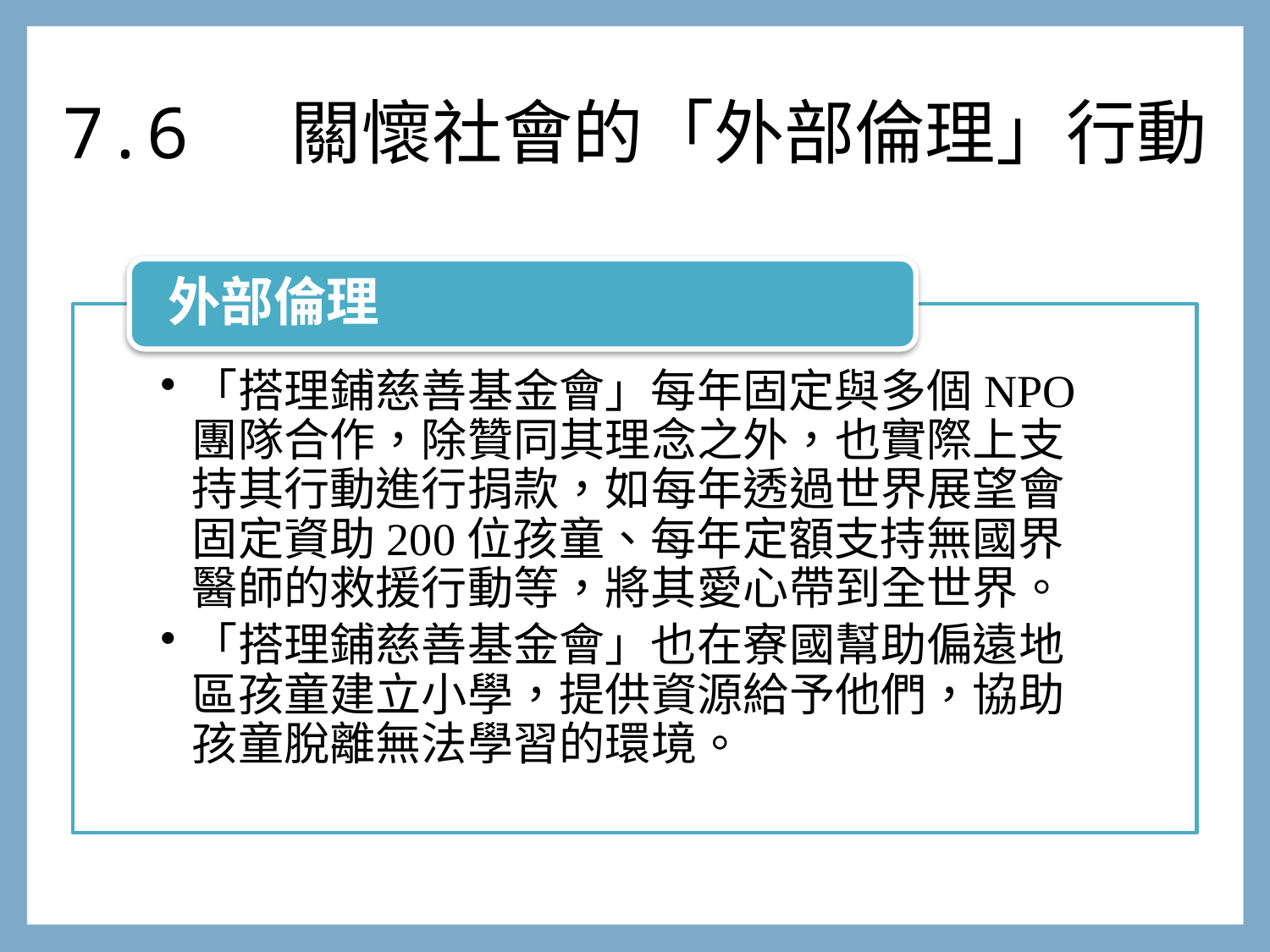

# 7.6  關懷社會的「外部倫理」行動
「搭理鋪慈善基金會」每年固定與多個NPO團隊合作，除贊同其理念之外，也實際上支持其行動進行捐款，如每年透過世界展望會固定資助200位孩童、每年定額支持無國界醫師的救援行動等，將其愛心帶到全世界。
「搭理鋪慈善基金會」也在寮國幫助偏遠地區孩童建立小學，提供資源給予他們，協助孩童脫離無法學習的環境。
外部倫理